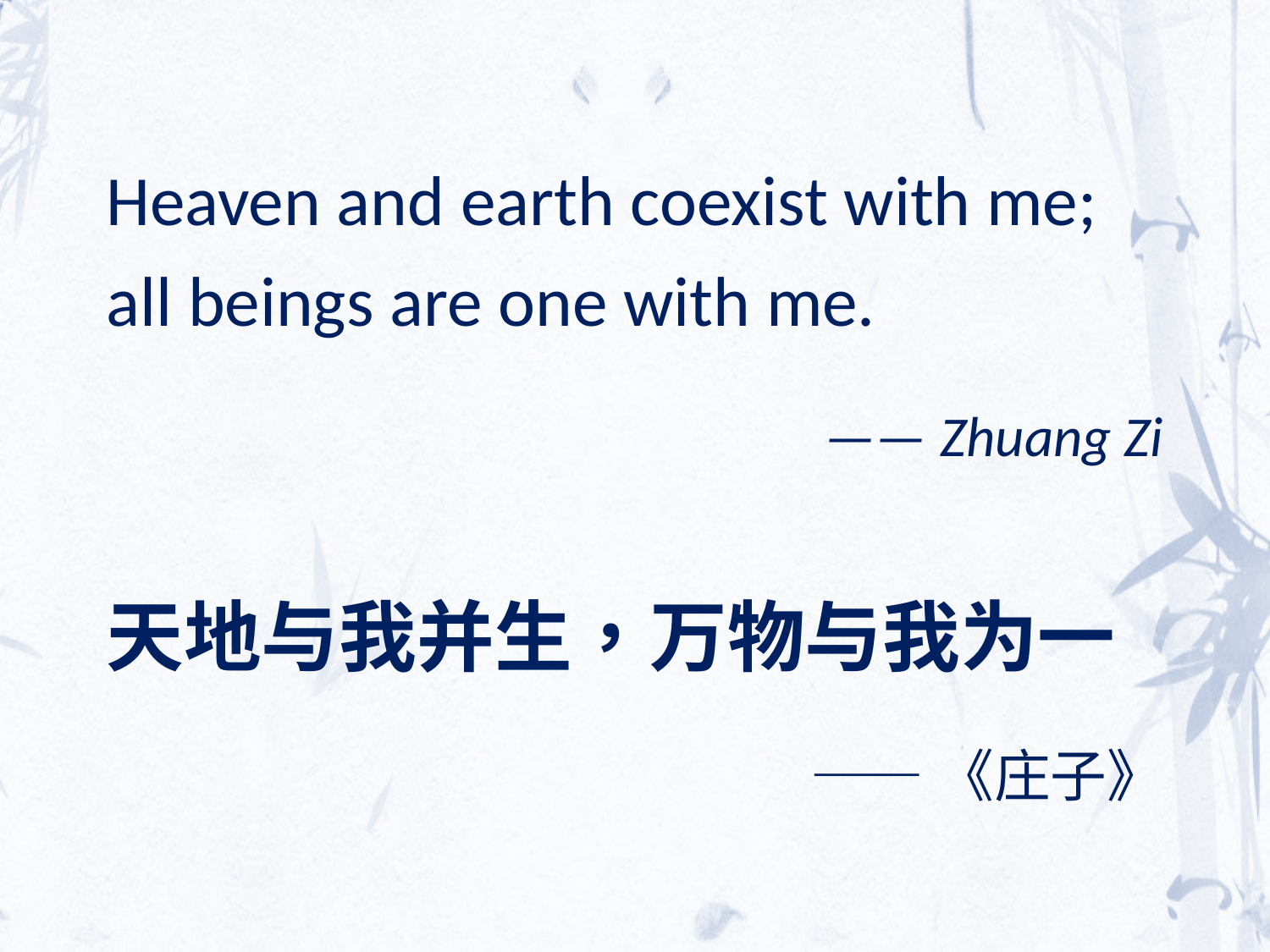

Heaven and earth coexist with me; all beings are one with me.

 —— Zhuang Zi

天地与我并生，万物与我为一

  ——《庄子》